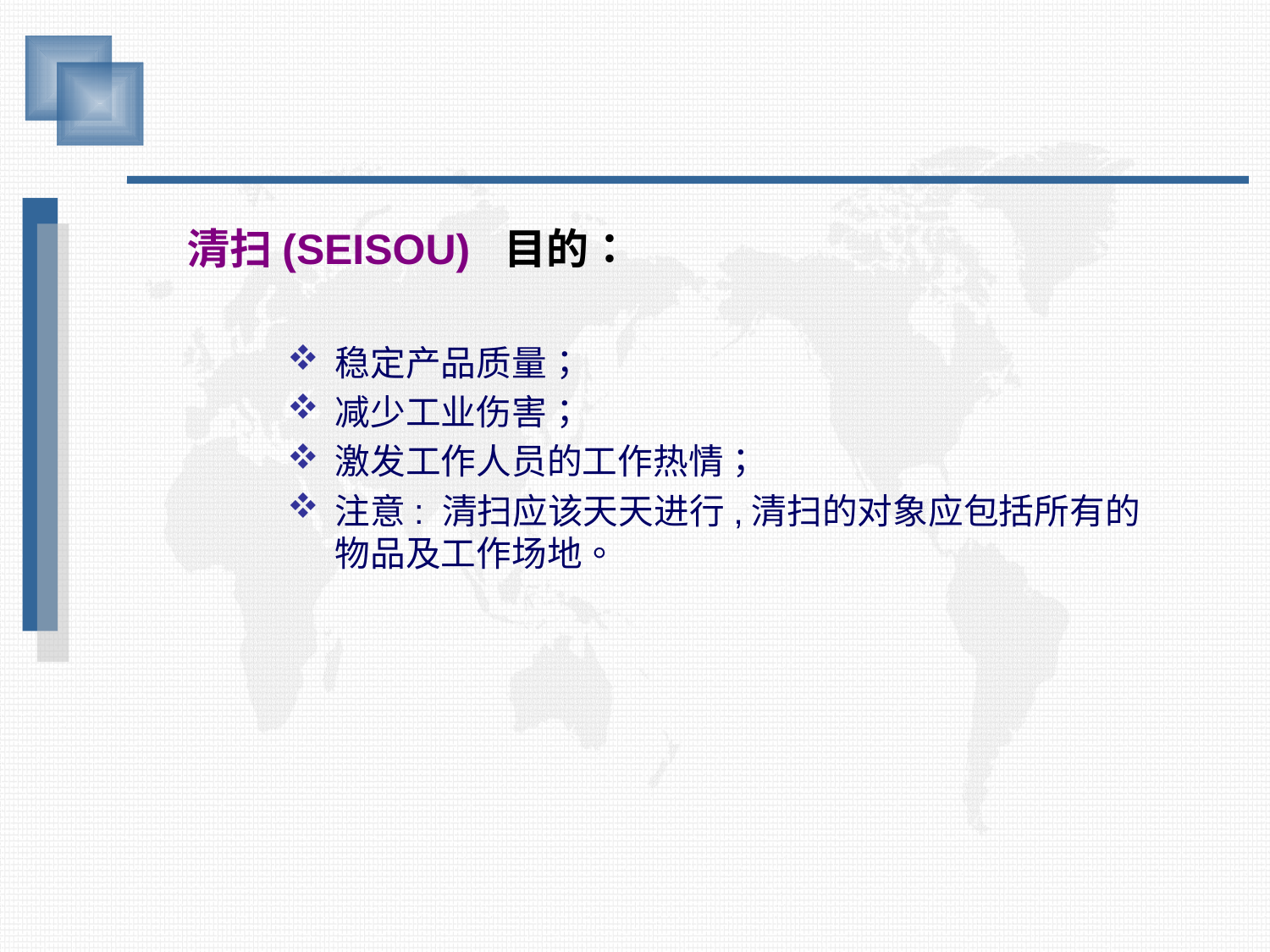

清扫(SEISOU)  目的：
稳定产品质量；
减少工业伤害；
激发工作人员的工作热情；
注意: 清扫应该天天进行,清扫的对象应包括所有的物品及工作场地。